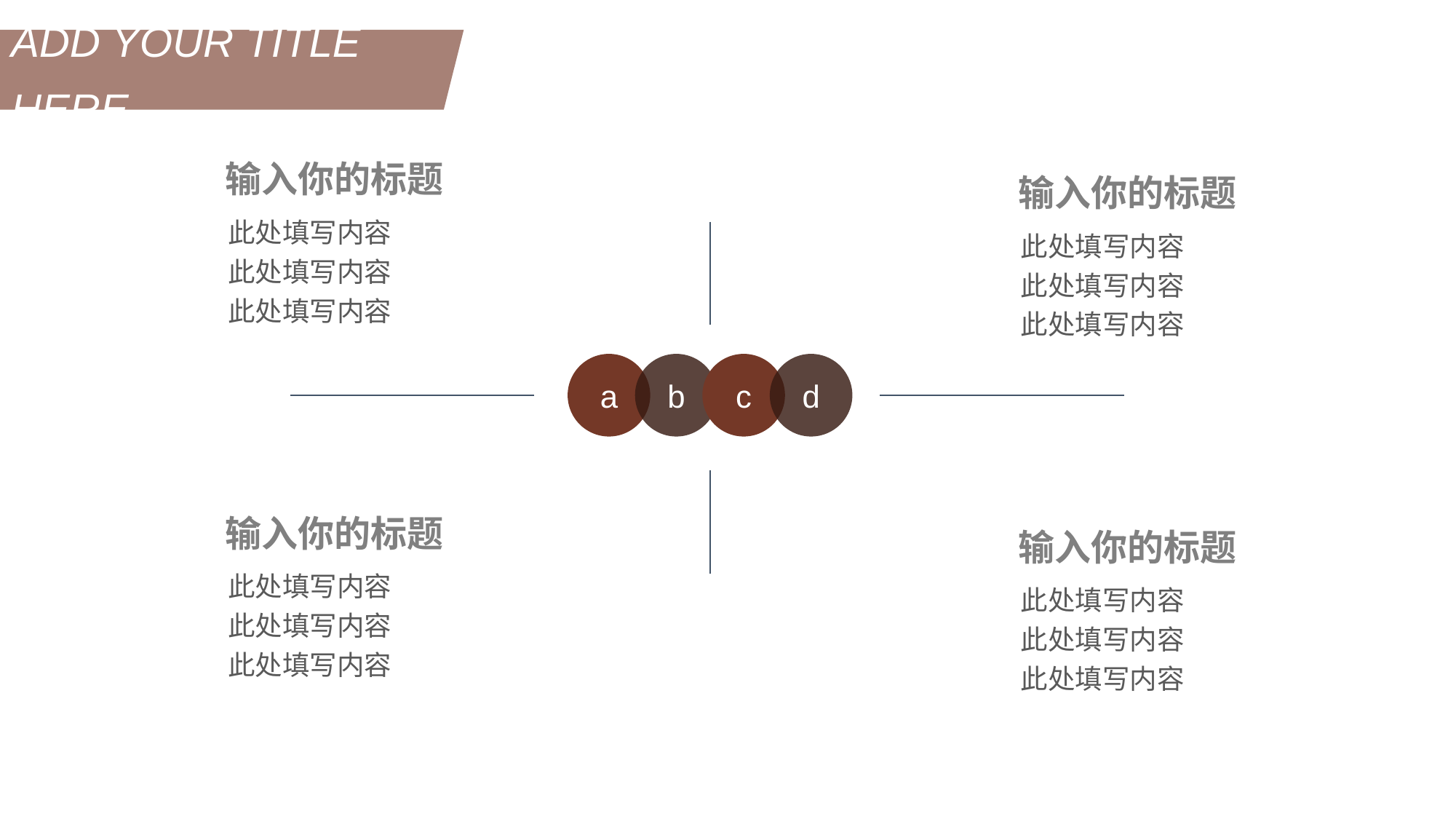

ADD YOUR TITLE HERE
输入你的标题

输入你的标题

此处填写内容
此处填写内容
此处填写内容
此处填写内容
此处填写内容
此处填写内容
a
b
c
d
输入你的标题

输入你的标题

此处填写内容
此处填写内容
此处填写内容
此处填写内容
此处填写内容
此处填写内容